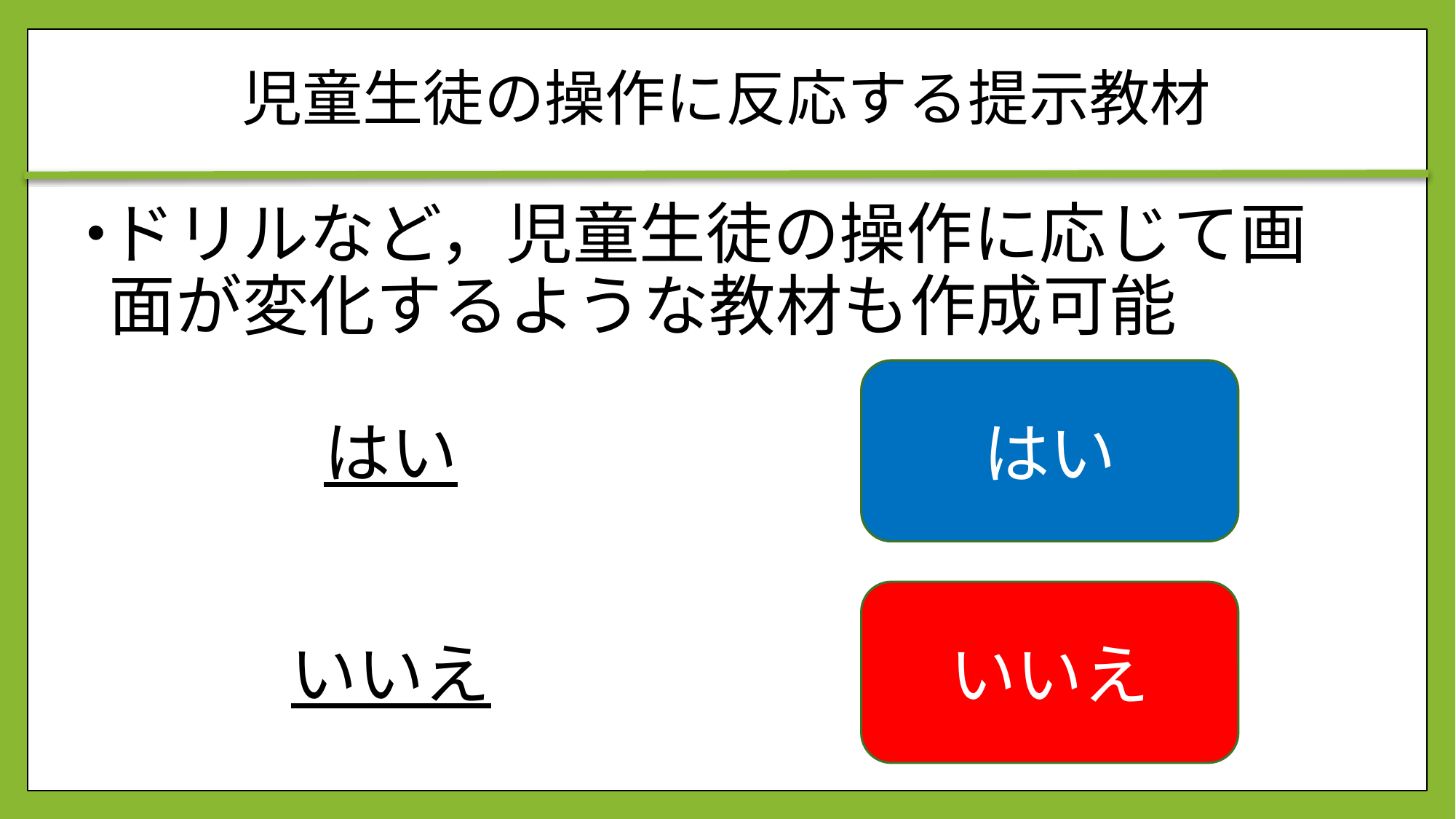

# 児童生徒の操作に反応する提示教材
ドリルなど，児童生徒の操作に応じて画面が変化するような教材も作成可能
はい
はい
いいえ
いいえ